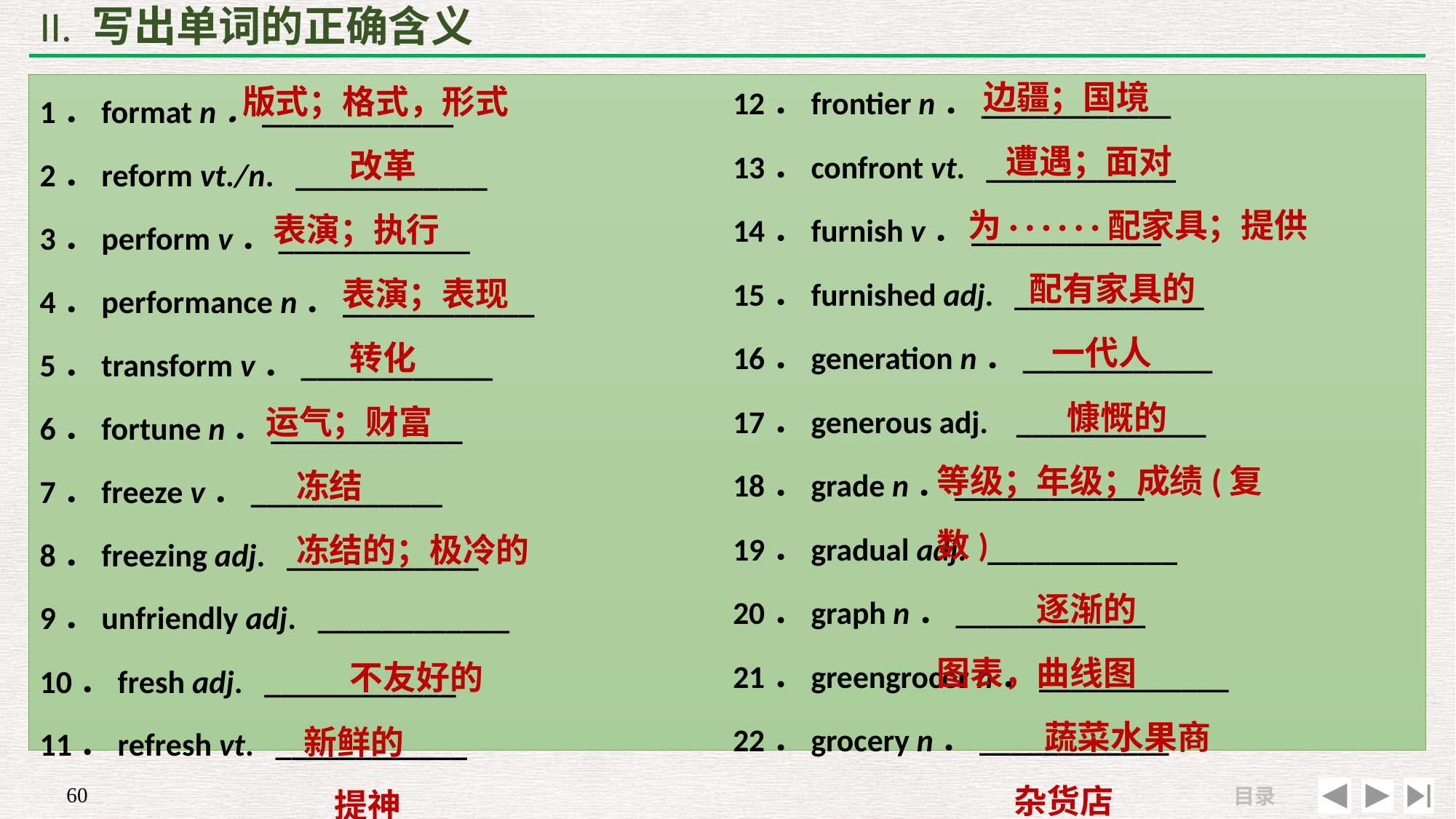

# II. 写出单词的正确含义
     边疆；国境
        遭遇；面对
   为· · · · · ·配家具；提供
           配有家具的
              一代人
                慷慨的
等级；年级；成绩(复数)
            逐渐的
图表，曲线图
             蔬菜水果商
         杂货店
版式；格式，形式
             改革
   表演；执行
            表演；表现
             转化
  运气；财富
      冻结
      冻结的；极冷的
             不友好的
       新鲜的
           提神
12．frontier n．____________
13．confront vt.   ____________
14．furnish v．____________
15．furnished adj.   ____________
16．generation n．____________
17．generous adj.    ____________
18．grade n．____________
19．gradual adj.   ____________
20．graph n．____________
21．greengrocer n．____________
22．grocery n．____________
1．format n．____________
2．reform vt./n.   ____________
3．perform v．____________
4．performance n．____________
5．transform v．____________
6．fortune n．____________
7．freeze v．____________
8．freezing adj.   ____________
9．unfriendly adj.   ____________
10．fresh adj.   ____________
11．refresh vt.   ____________